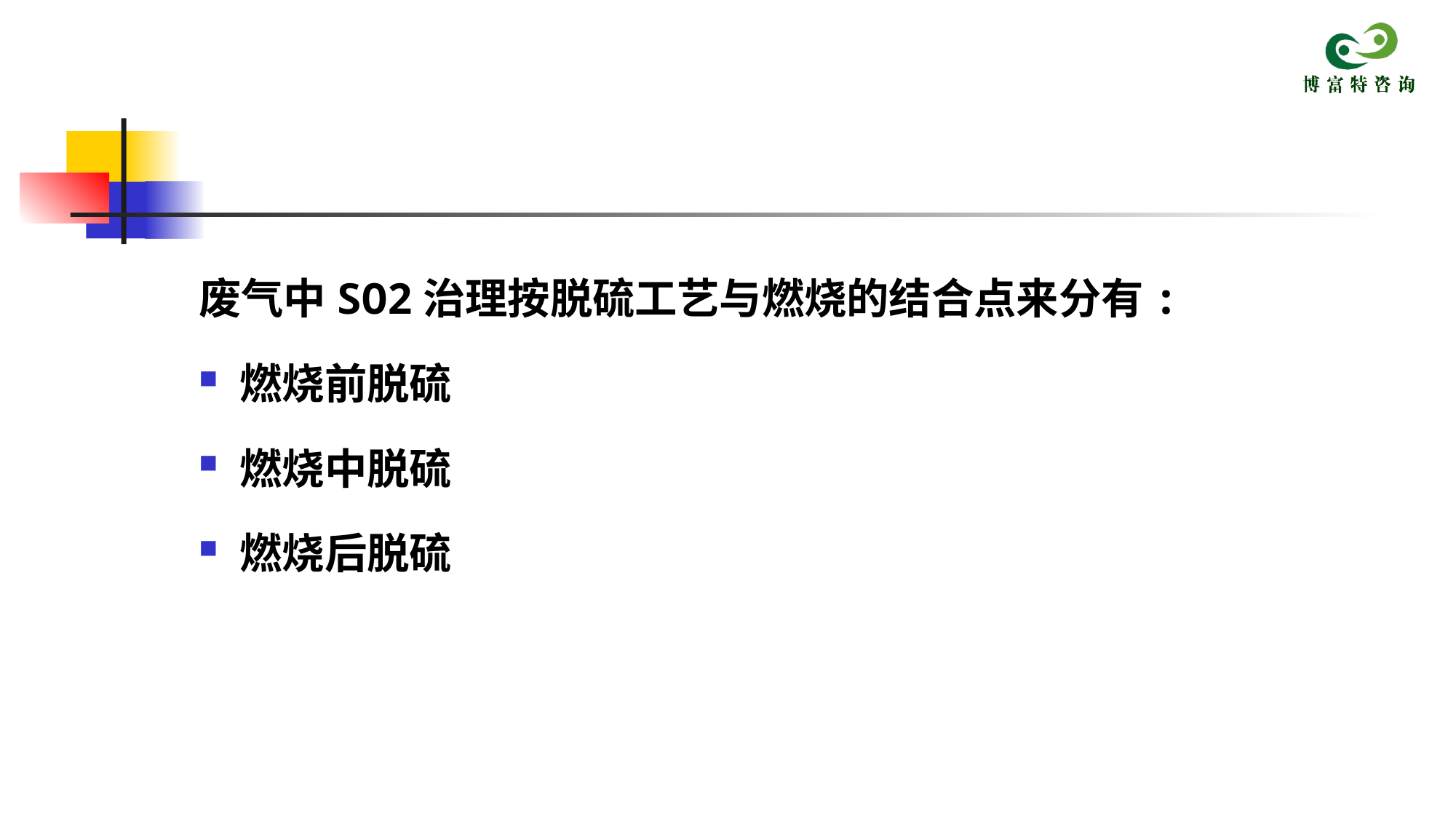

废气中SO2治理按脱硫工艺与燃烧的结合点来分有:
燃烧前脱硫
燃烧中脱硫
燃烧后脱硫